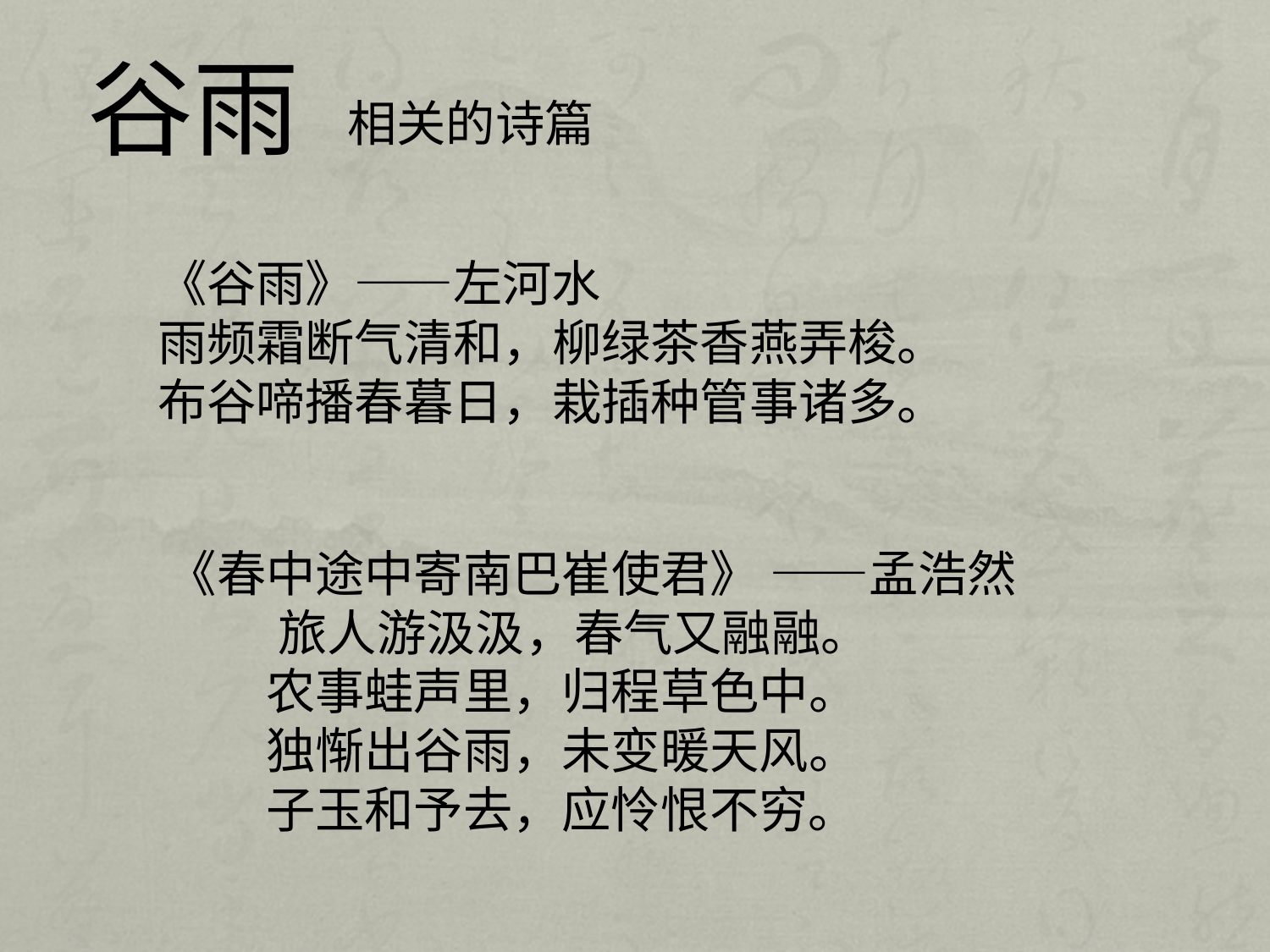

谷雨
相关的诗篇
《谷雨》——左河水
雨频霜断气清和，柳绿茶香燕弄梭。
布谷啼播春暮日，栽插种管事诸多。
《春中途中寄南巴崔使君》 ——孟浩然
         旅人游汲汲，春气又融融。
　　农事蛙声里，归程草色中。
　　独惭出谷雨，未变暖天风。
　　子玉和予去，应怜恨不穷。